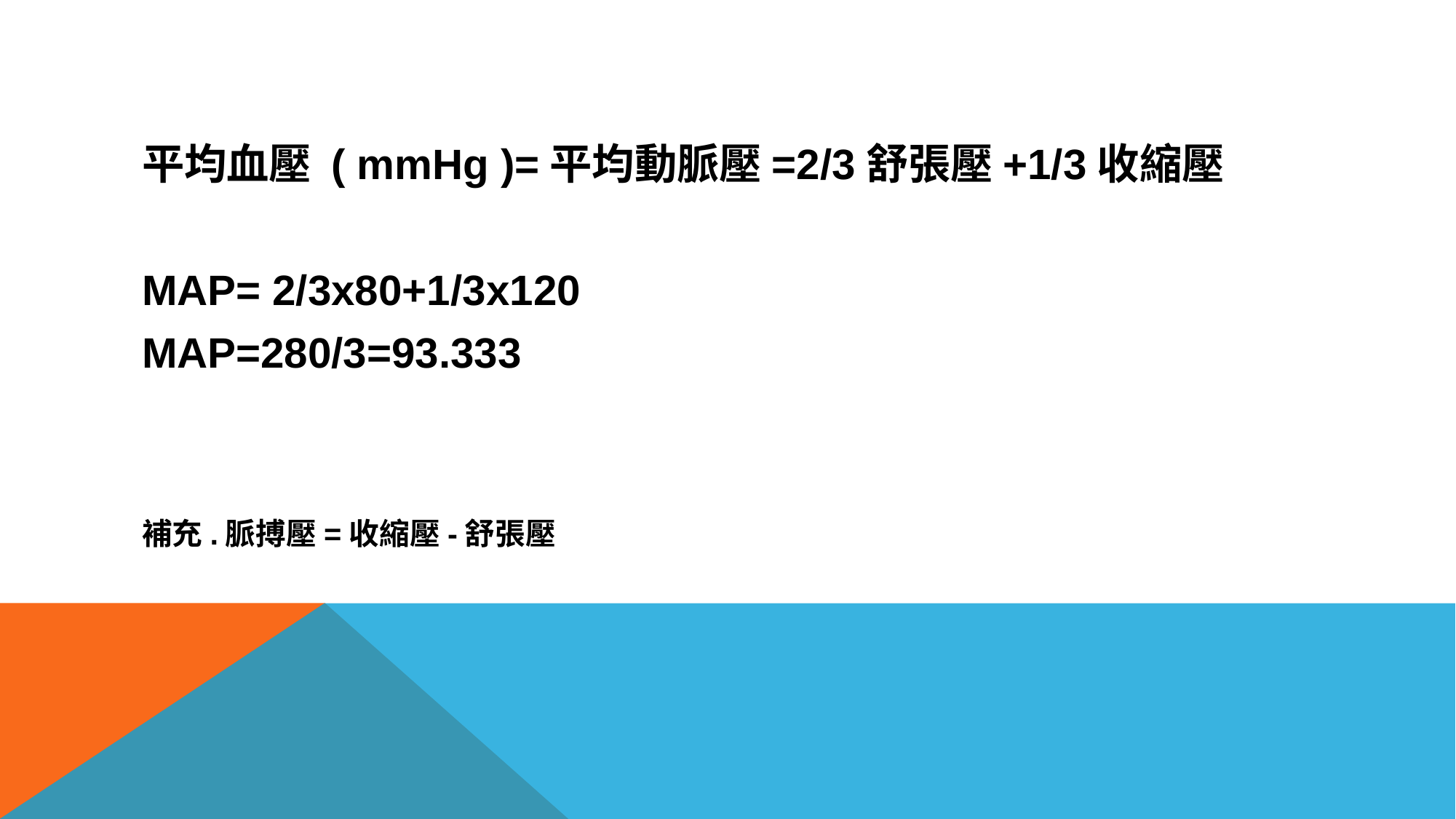

#
平均血壓 ( mmHg )=平均動脈壓=2/3舒張壓+1/3收縮壓

MAP= 2/3x80+1/3x120
MAP=280/3=93.333

補充.脈搏壓=收縮壓-舒張壓